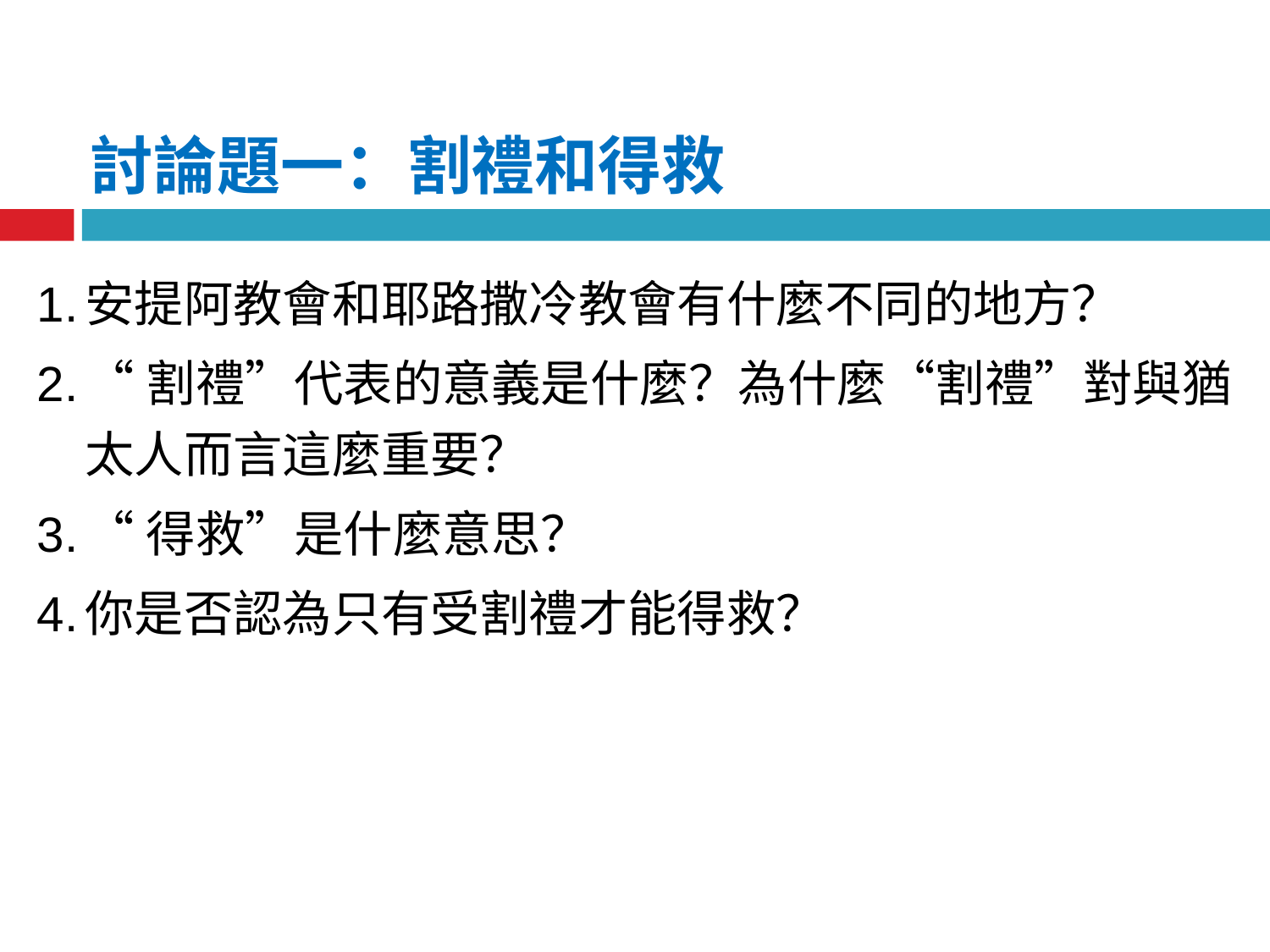

討論題一：割禮和得救
安提阿教會和耶路撒冷教會有什麼不同的地方？
“割禮”代表的意義是什麼？為什麼“割禮”對與猶太人而言這麼重要？
“得救”是什麼意思？
你是否認為只有受割禮才能得救？